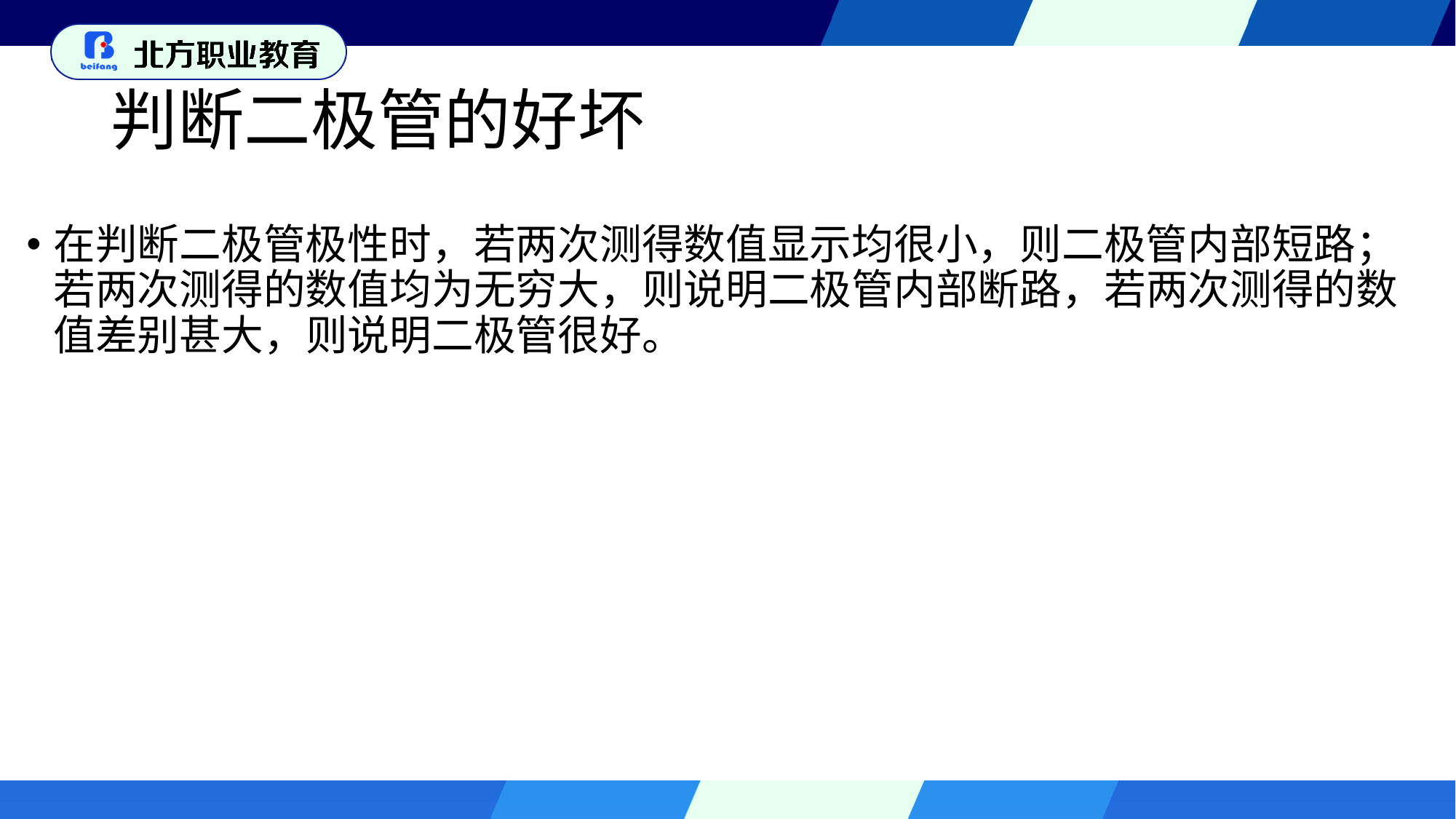

# 判断二极管的好坏
在判断二极管极性时，若两次测得数值显示均很小，则二极管内部短路；若两次测得的数值均为无穷大，则说明二极管内部断路，若两次测得的数值差别甚大，则说明二极管很好。